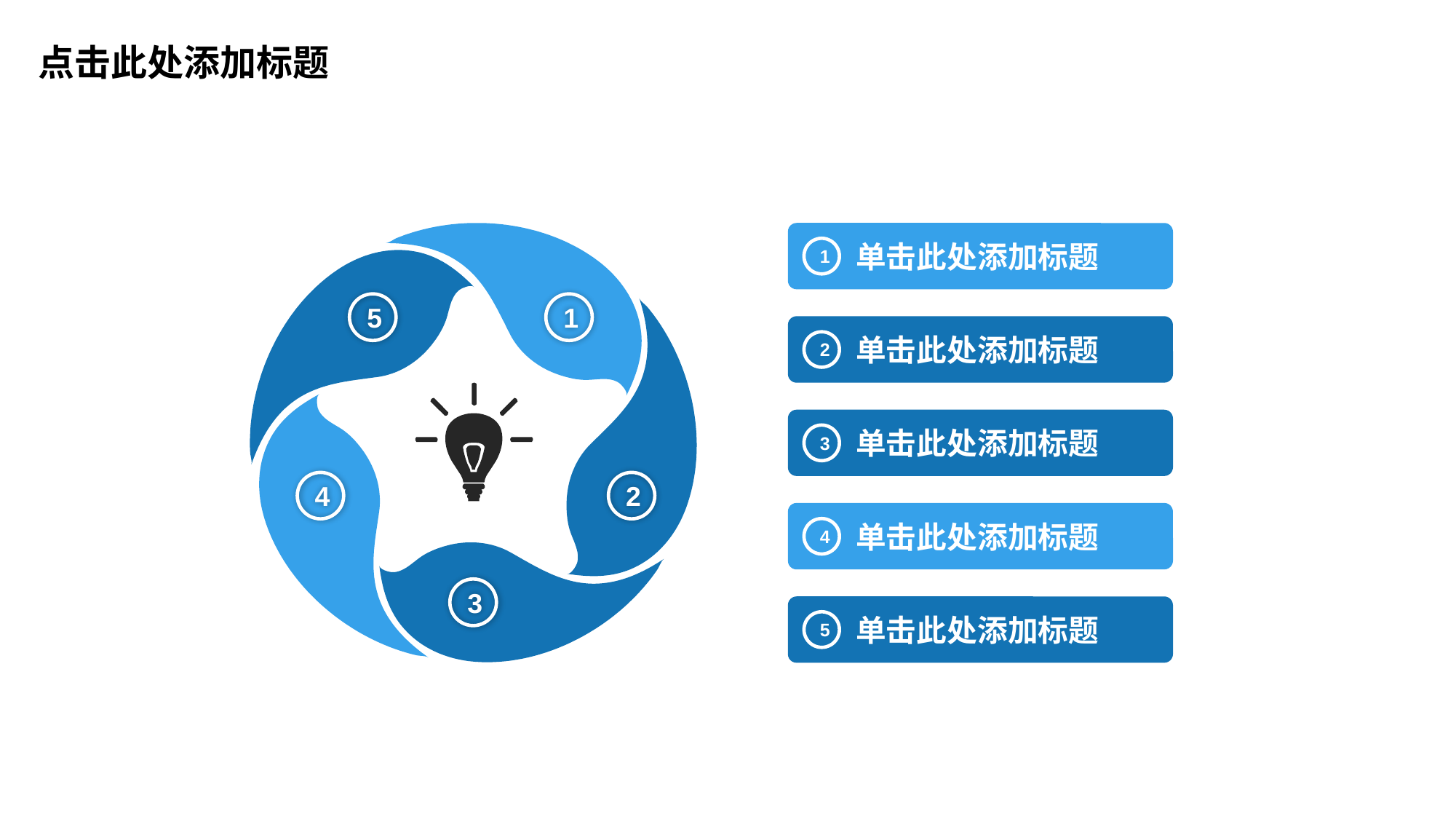

点击此处添加标题

5
1

4
2

3
单击此处添加标题
1
单击此处添加标题
2

单击此处添加标题
3
单击此处添加标题
4
单击此处添加标题
5